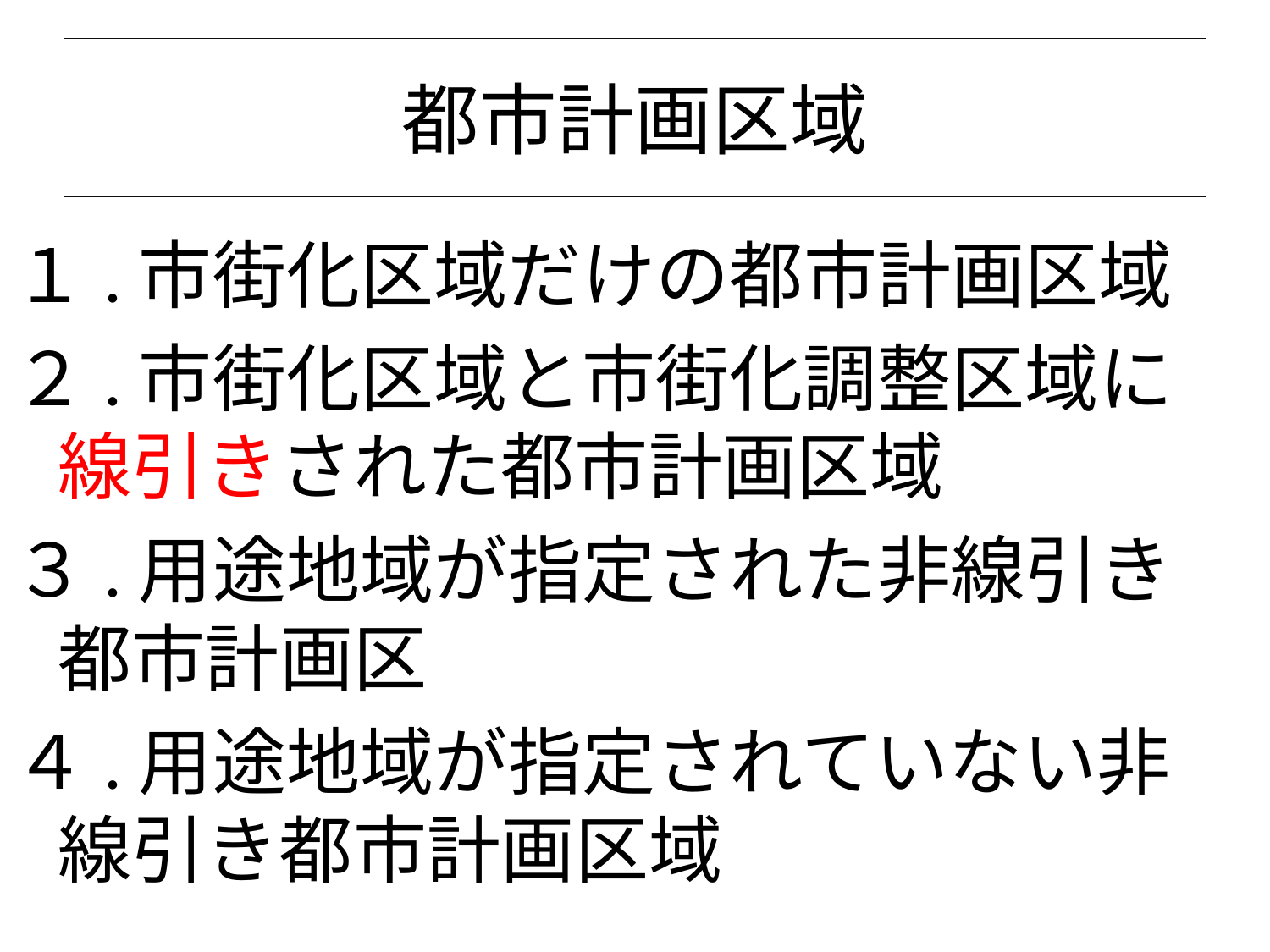

# 都市計画区域
１.市街化区域だけの都市計画区域
２.市街化区域と市街化調整区域に線引きされた都市計画区域
３.用途地域が指定された非線引き都市計画区
４.用途地域が指定されていない非線引き都市計画区域